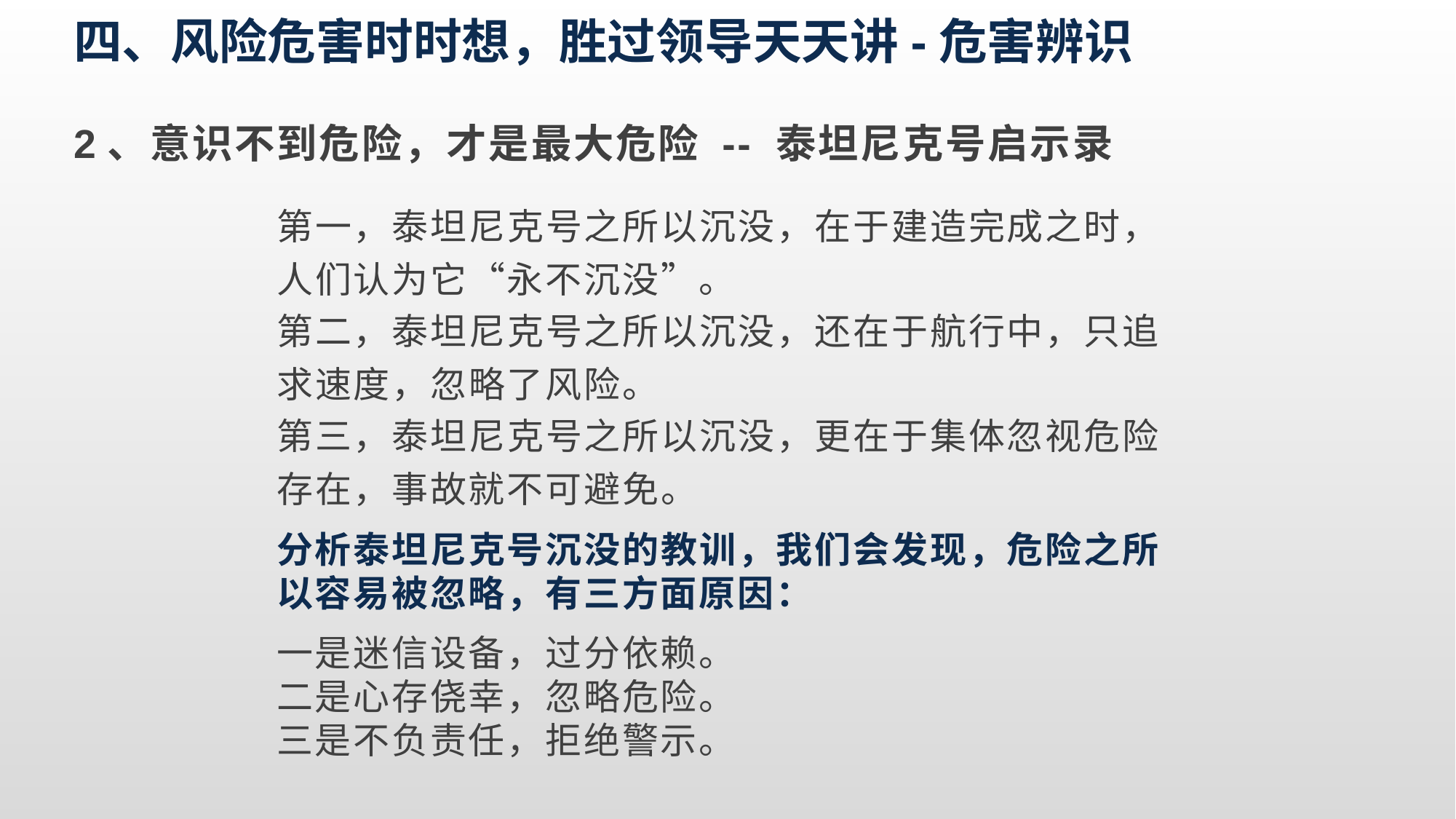

四、风险危害时时想，胜过领导天天讲-危害辨识
2、意识不到危险，才是最大危险 -- 泰坦尼克号启示录
第一，泰坦尼克号之所以沉没，在于建造完成之时，人们认为它“永不沉没”。
第二，泰坦尼克号之所以沉没，还在于航行中，只追求速度，忽略了风险。
第三，泰坦尼克号之所以沉没，更在于集体忽视危险存在，事故就不可避免。
分析泰坦尼克号沉没的教训，我们会发现，危险之所以容易被忽略，有三方面原因：
一是迷信设备，过分依赖。
二是心存侥幸，忽略危险。
三是不负责任，拒绝警示。